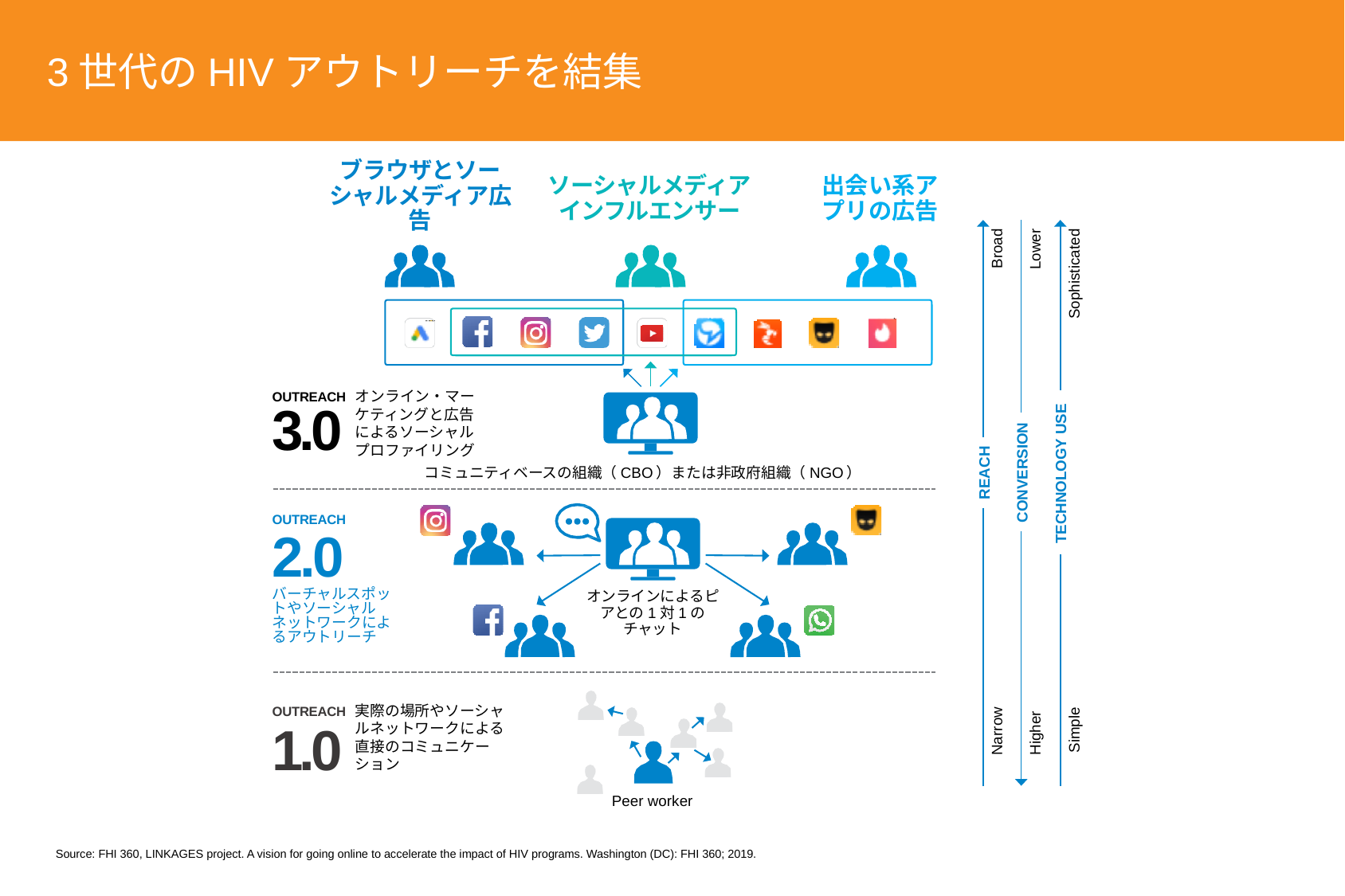

3世代のHIVアウトリーチを結集
ブラウザとソーシャルメディア広告
ソーシャルメディア
インフルエンサー
出会い系アプリの広告

Broad
Lower
Sophisticated

オンライン・マーケティングと広告によるソーシャルプロファイリング
OUTREACH

3.0

TECHNOLOGY USE

CONVERSION
REACH
コミュニティベースの組織（CBO）または非政府組織（NGO）

OUTREACH
2.0

バーチャルスポットやソーシャルネットワークによるアウトリーチ
オンラインによるピアとの1対1のチャット

実際の場所やソーシャルネットワークによる直接のコミュニケーション

OUTREACH
1.0
Simple
Narrow

Higher

Peer worker
Source: FHI 360, LINKAGES project. A vision for going online to accelerate the impact of HIV programs. Washington (DC): FHI 360; 2019.